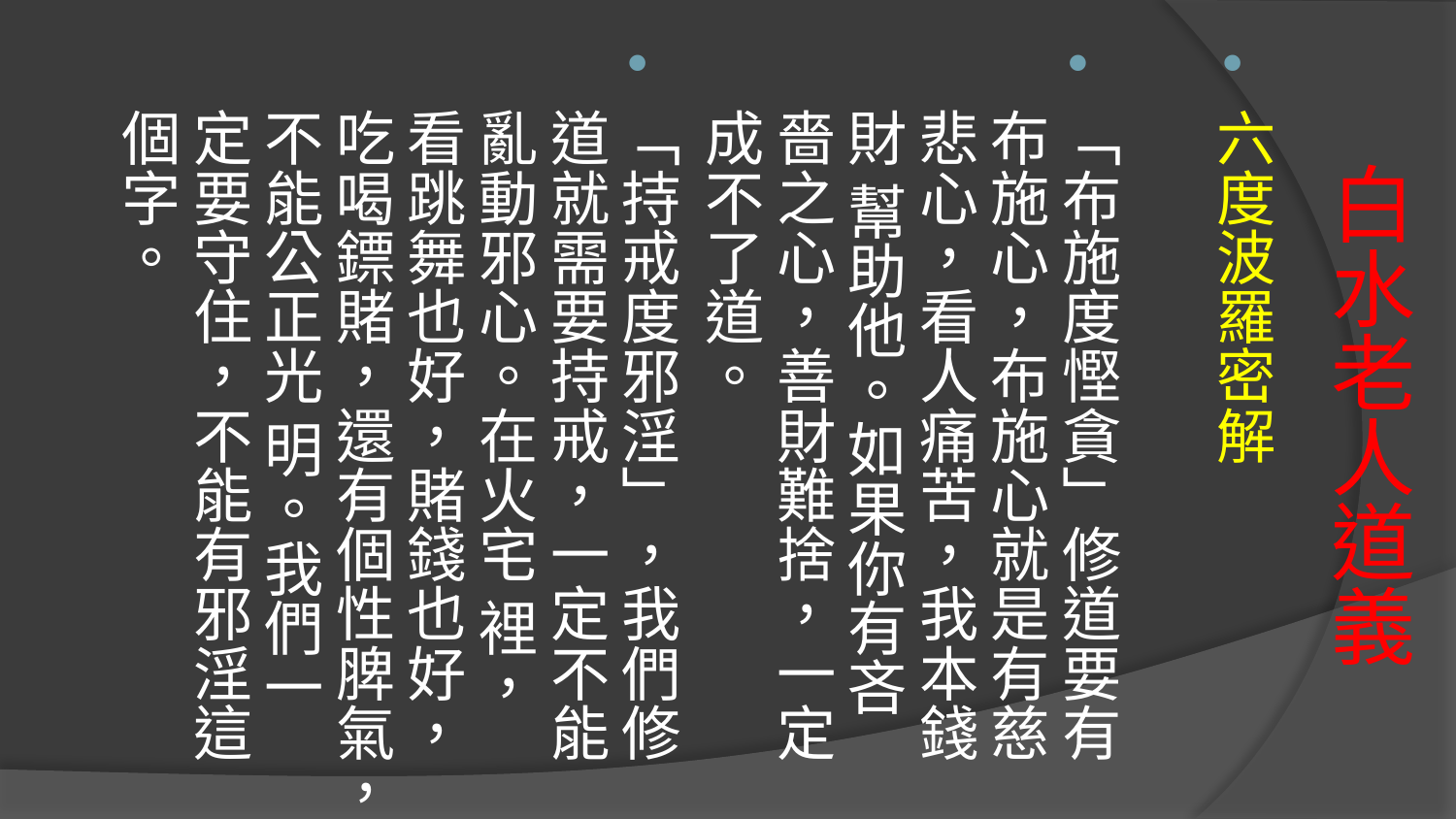

六度波羅密解
「布施度慳貪」修道要有布施心，布施心就是有慈悲心，看人痛苦，我本錢財 幫助他。如果你有吝嗇之心，善財難捨，一定成不了道。
「持戒度邪淫」，我們修道就需要持戒，一定不能亂動邪心。在火宅 裡，看跳舞也好，賭錢也好，吃喝鏢賭，還有個性脾氣，不能公正光 明。我們一定要守住，不能有邪淫這個字。

# 白水老人道義